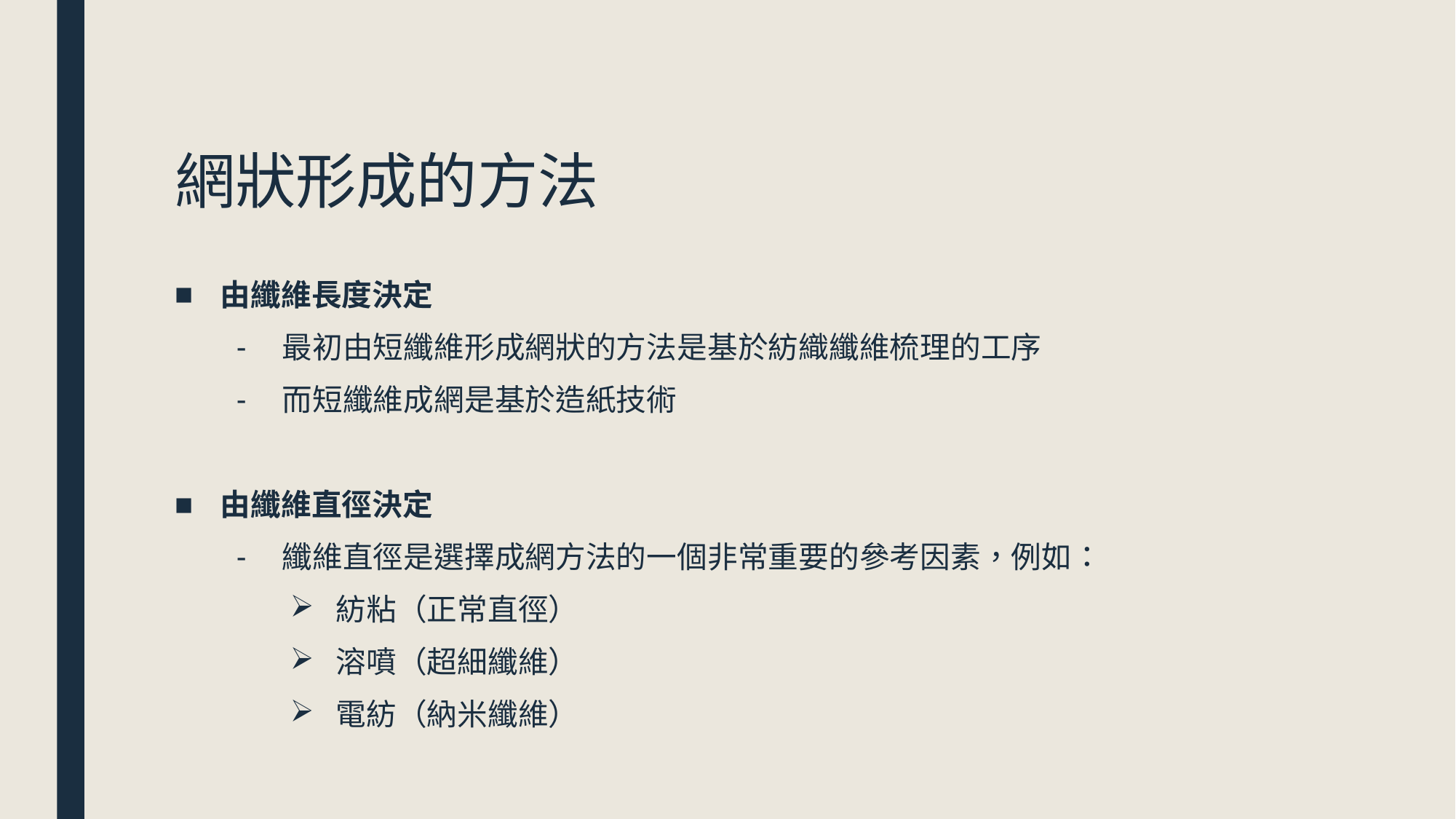

# 網狀形成的方法
由纖維長度決定
最初由短纖維形成網狀的方法是基於紡織纖維梳理的工序
而短纖維成網是基於造紙技術

由纖維直徑決定
纖維直徑是選擇成網方法的一個非常重要的參考因素，例如：
紡粘（正常直徑）
溶噴（超細纖維）
電紡（納米纖維）